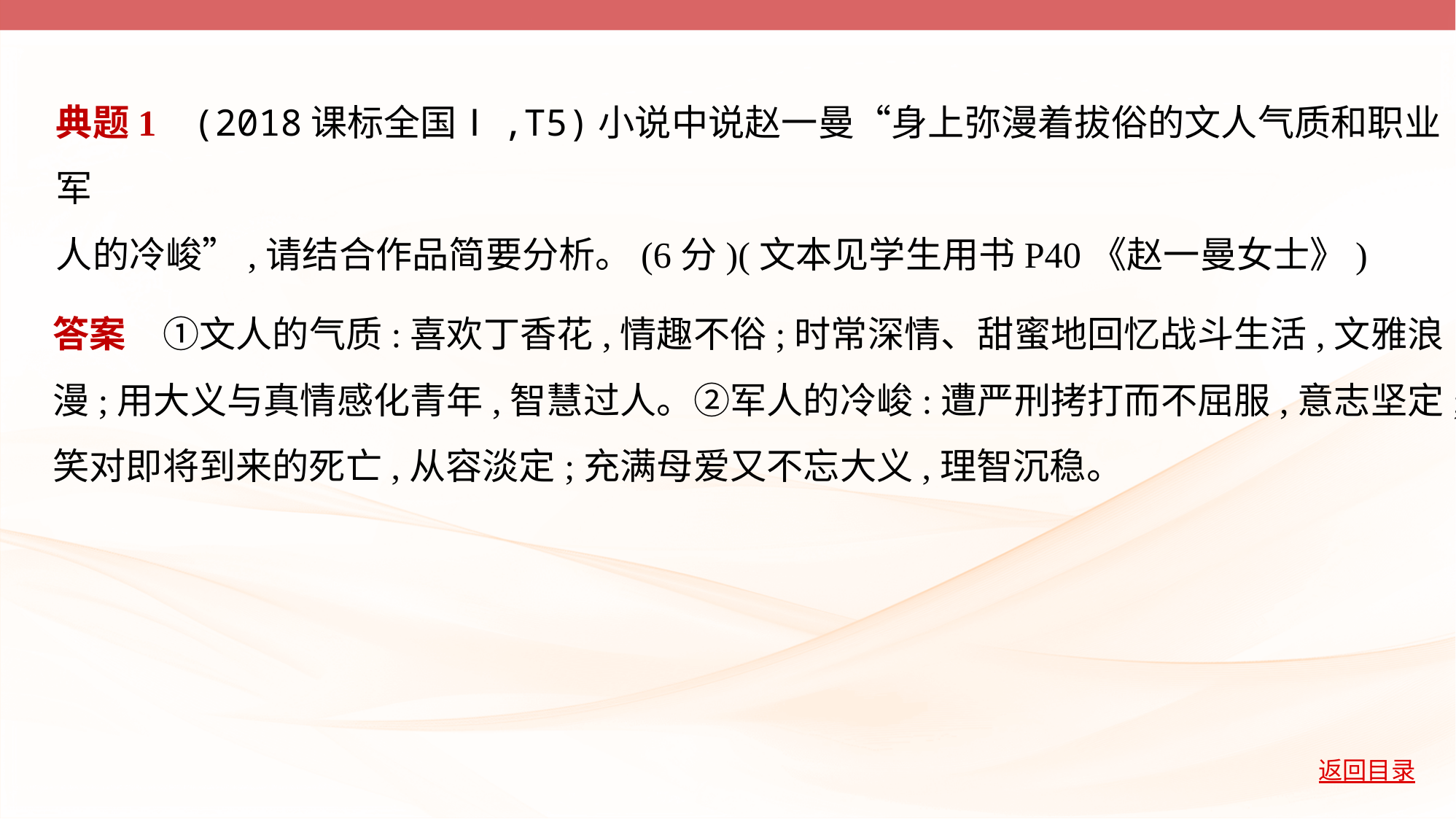

典题1    (2018课标全国Ⅰ,T5)小说中说赵一曼“身上弥漫着拔俗的文人气质和职业军
人的冷峻”,请结合作品简要分析。(6分)(文本见学生用书P40《赵一曼女士》)

答案　①文人的气质:喜欢丁香花,情趣不俗;时常深情、甜蜜地回忆战斗生活,文雅浪
漫;用大义与真情感化青年,智慧过人。②军人的冷峻:遭严刑拷打而不屈服,意志坚定;
笑对即将到来的死亡,从容淡定;充满母爱又不忘大义,理智沉稳。